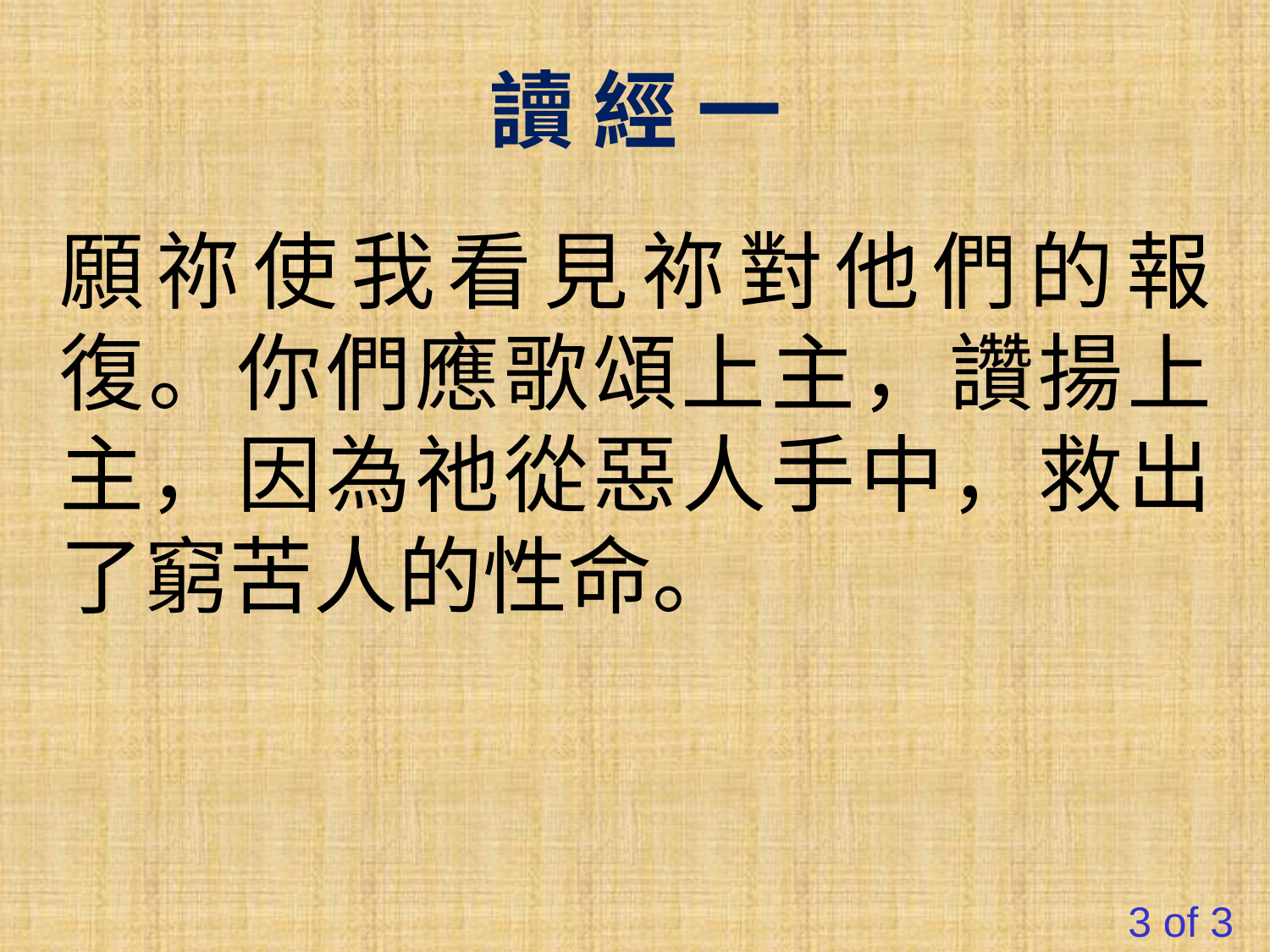

讀 經 一

願祢使我看見祢對他們的報復。你們應歌頌上主，讚揚上主，因為祂從惡人手中，救出了窮苦人的性命。
#
3 of 3